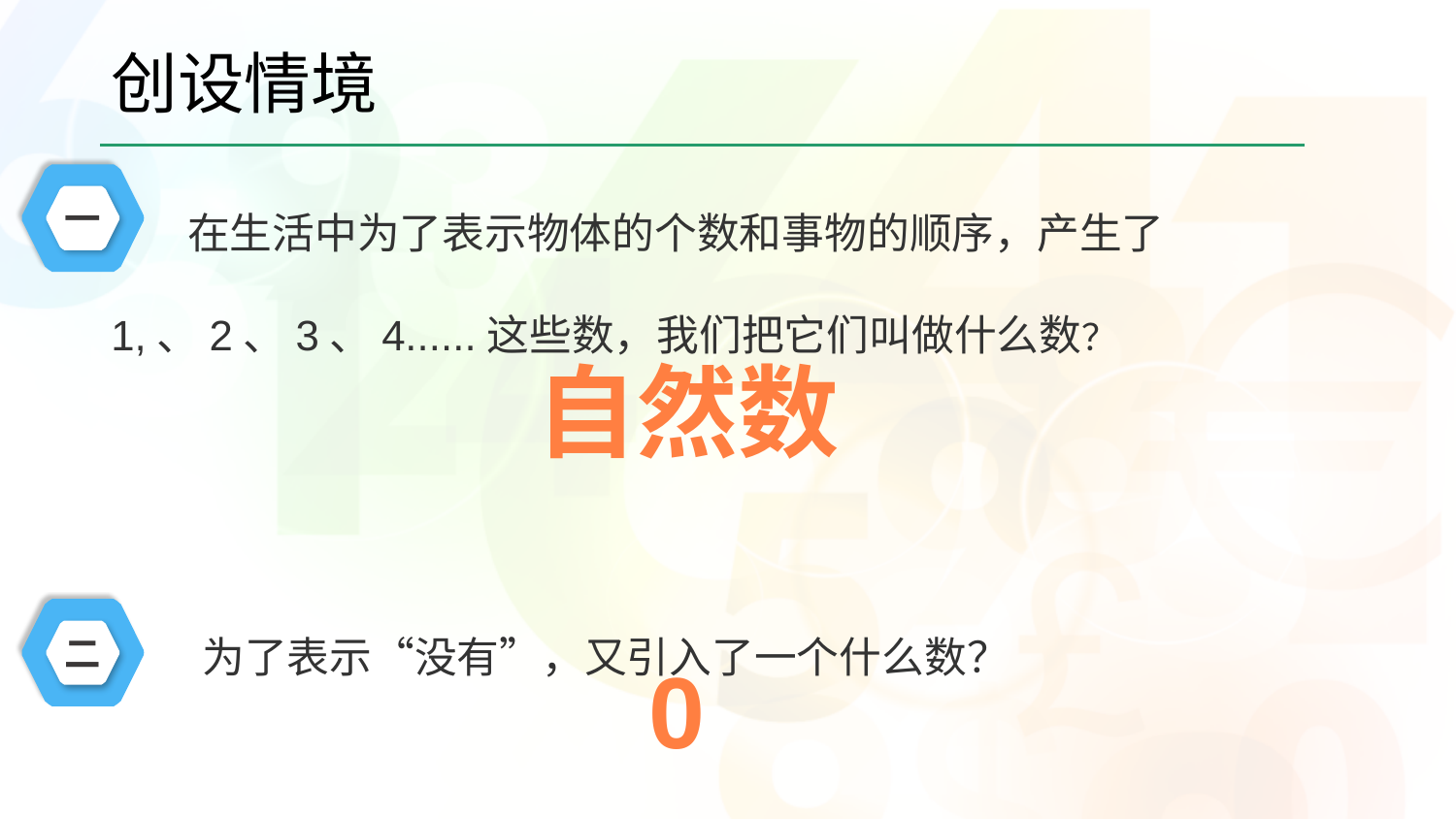

# 创设情境
       在生活中为了表示物体的个数和事物的顺序，产生了1,、2、3、4......这些数，我们把它们叫做什么数？

          为了表示“没有”，又引入了一个什么数？

一
自然数

二
0